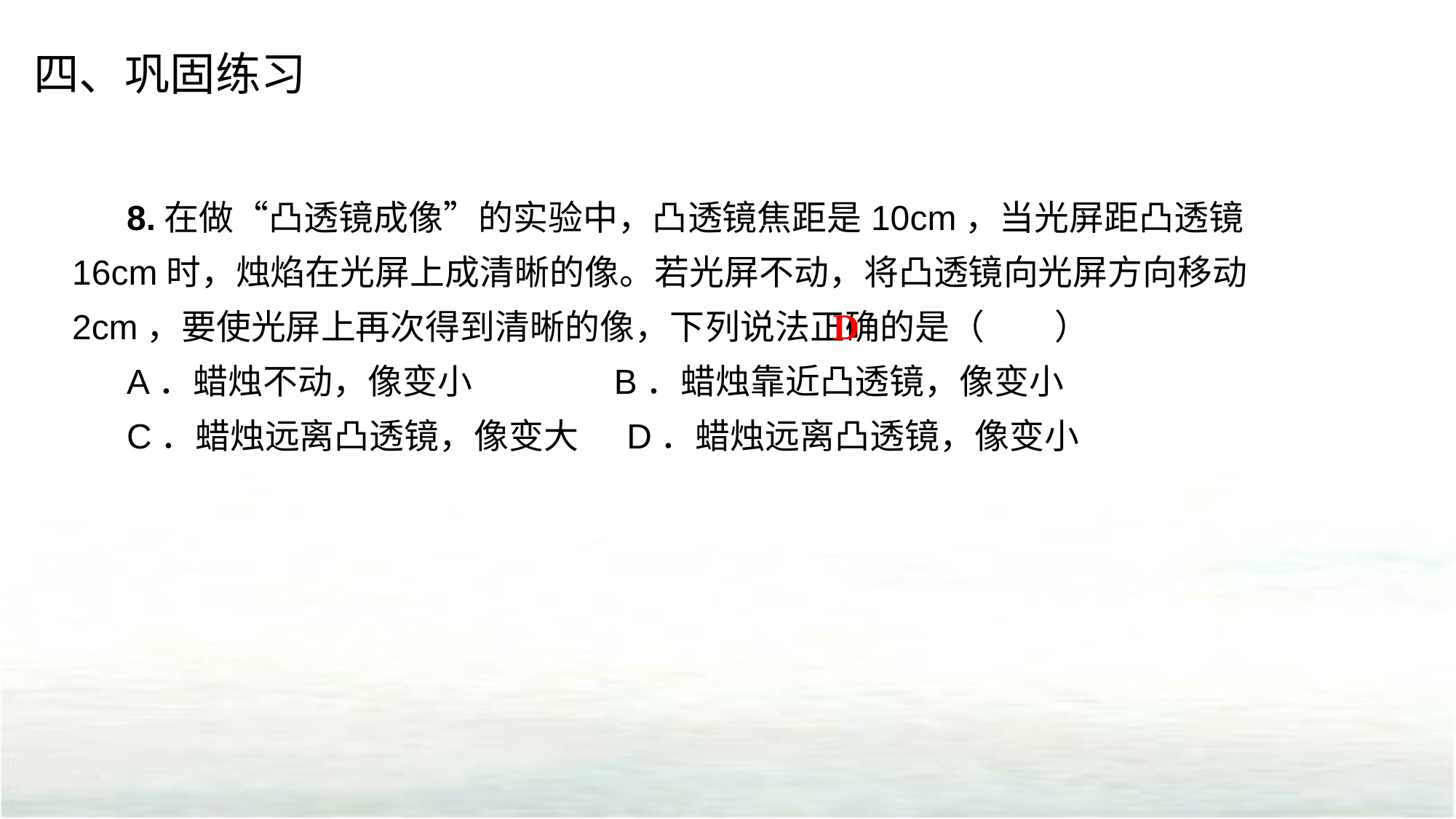

四、巩固练习
8.在做“凸透镜成像”的实验中，凸透镜焦距是10cm，当光屏距凸透镜16cm时，烛焰在光屏上成清晰的像。若光屏不动，将凸透镜向光屏方向移动2cm，要使光屏上再次得到清晰的像，下列说法正确的是（　　）
A．蜡烛不动，像变小                 B．蜡烛靠近凸透镜，像变小
C．蜡烛远离凸透镜，像变大     D．蜡烛远离凸透镜，像变小
D